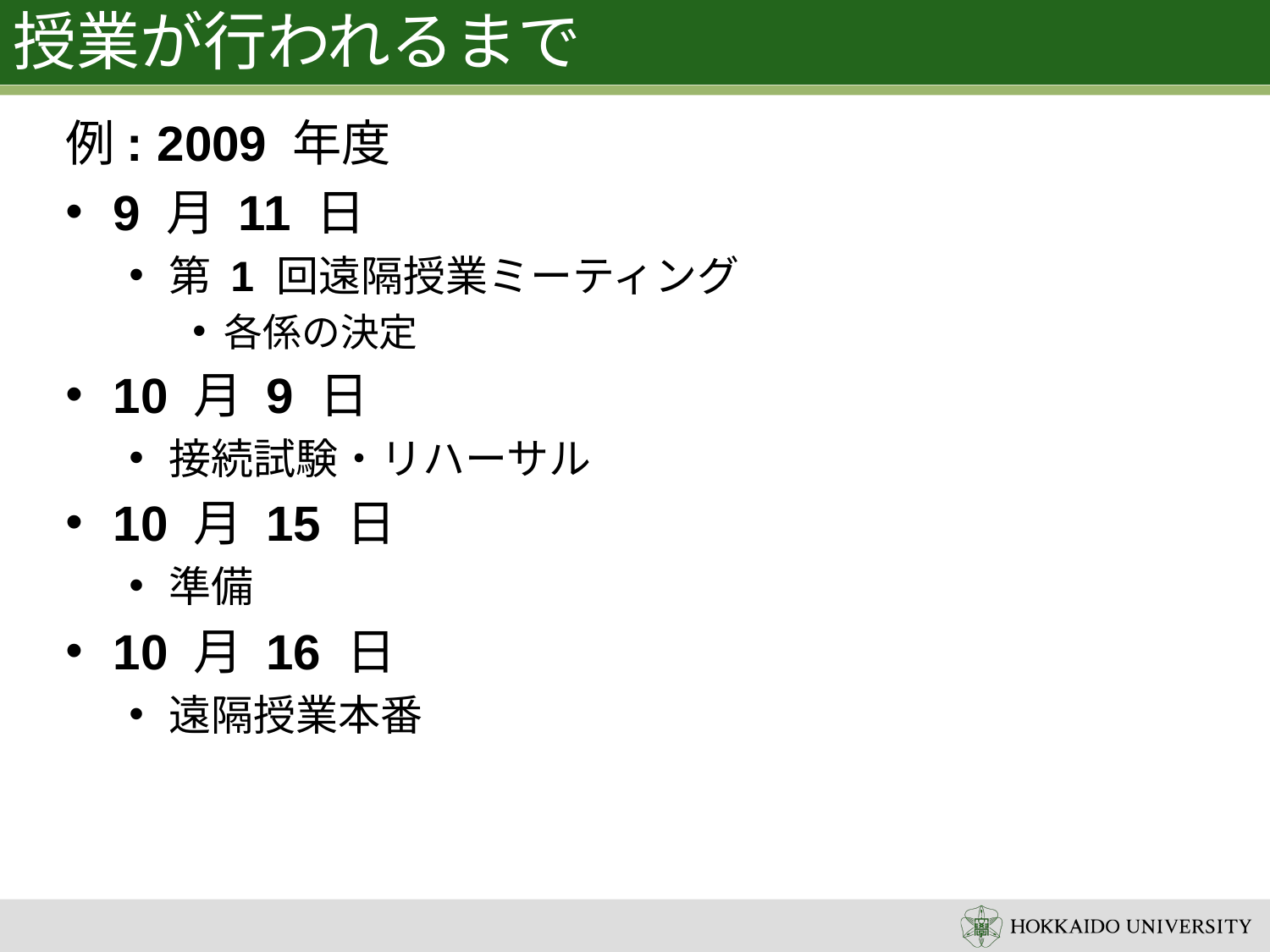

# 授業が行われるまで
例: 2009 年度
9 月 11 日
第 1 回遠隔授業ミーティング
各係の決定
10 月 9 日
接続試験・リハーサル
10 月 15 日
準備
10 月 16 日
遠隔授業本番